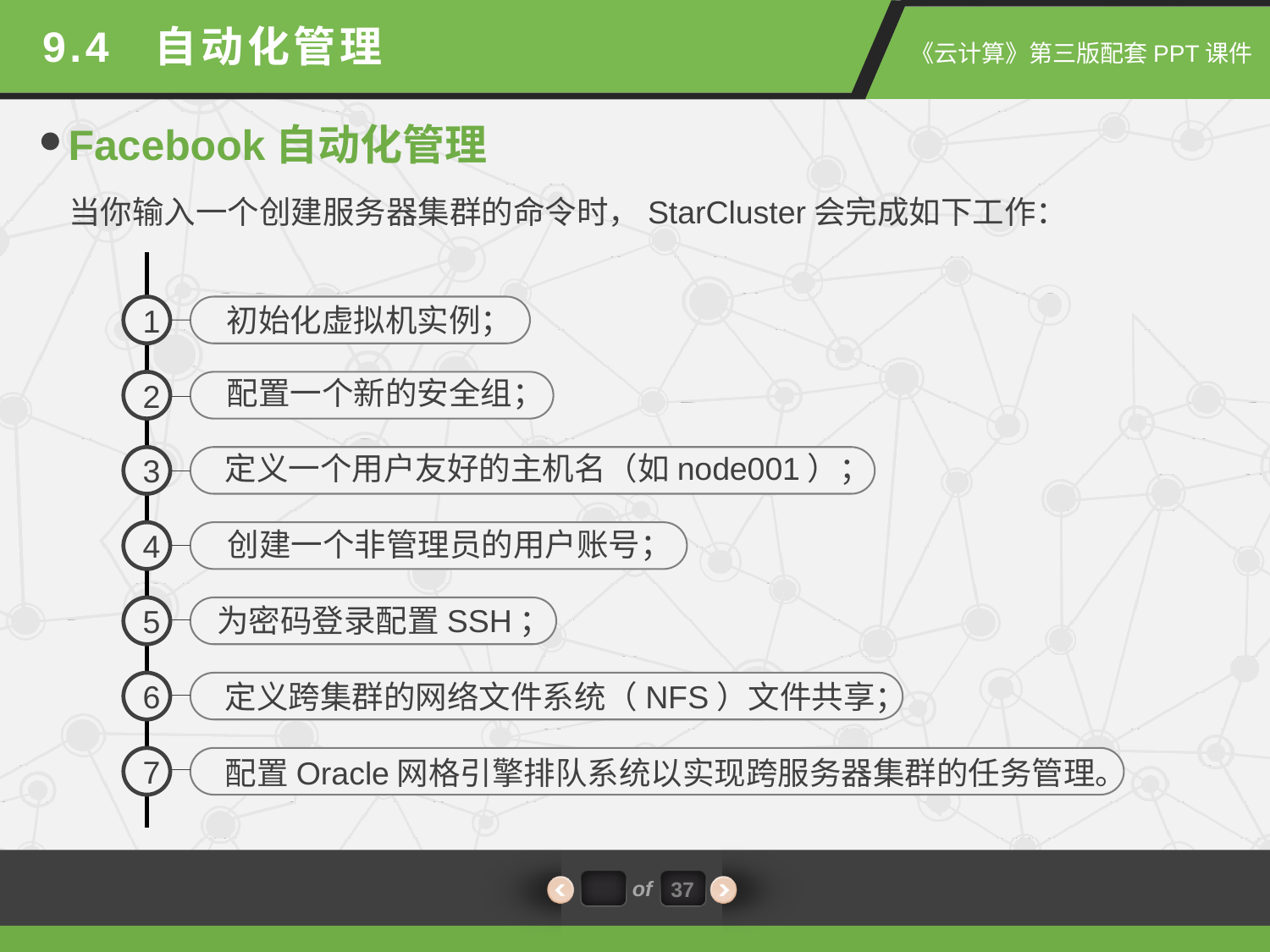

9.4  自动化管理
Facebook自动化管理

当你输入一个创建服务器集群的命令时，StarCluster会完成如下工作：
初始化虚拟机实例；
1

配置一个新的安全组；
2

定义一个用户友好的主机名（如node001）；
3

创建一个非管理员的用户账号；
4

为密码登录配置SSH；
5

定义跨集群的网络文件系统（NFS）文件共享；
6

配置Oracle网格引擎排队系统以实现跨服务器集群的任务管理。
7

18